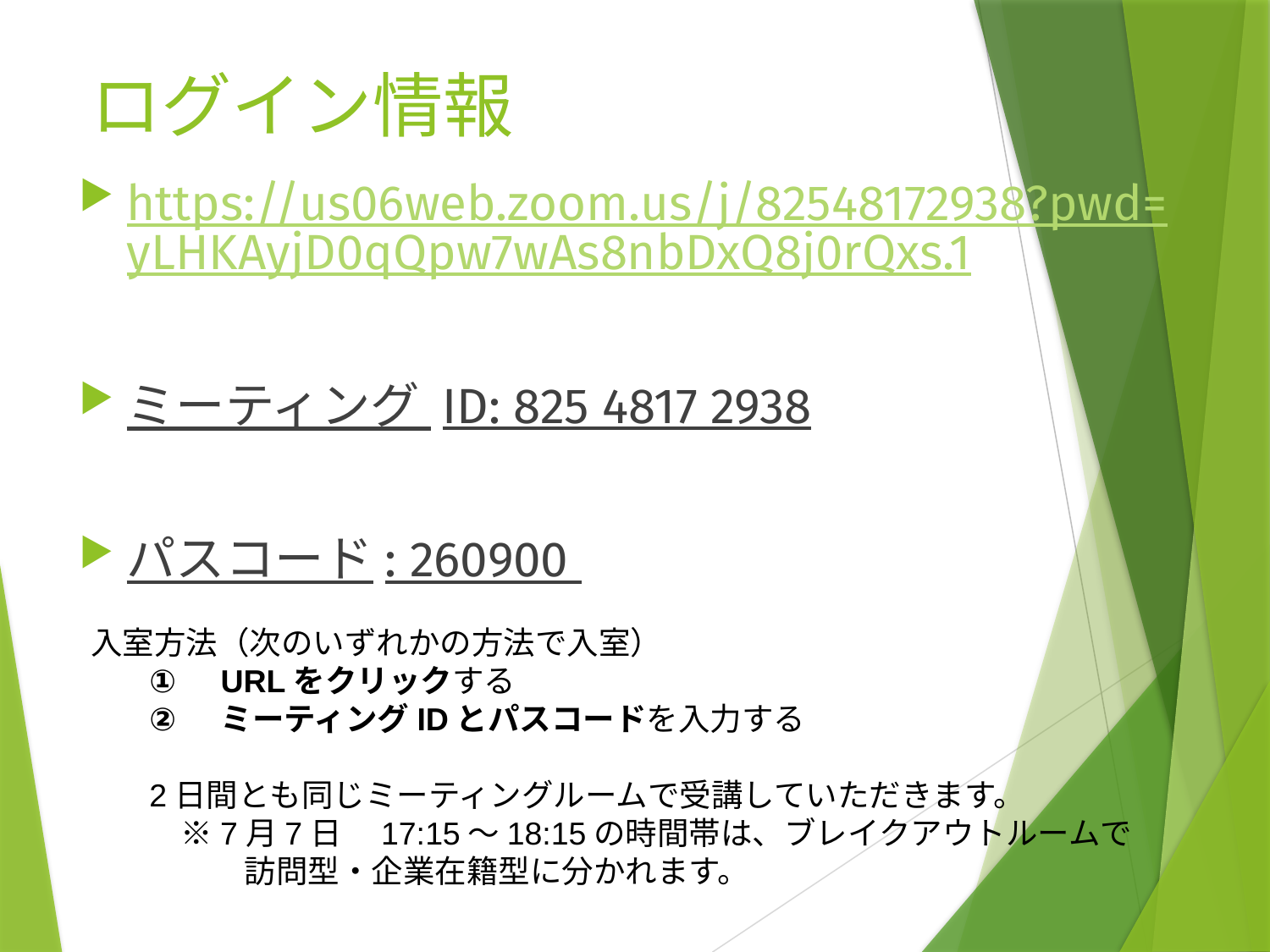

# ログイン情報
https://us06web.zoom.us/j/82548172938?pwd=yLHKAyjD0qQpw7wAs8nbDxQ8j0rQxs.1

ミーティング ID: 825 4817 2938

パスコード: 260900

入室方法（次のいずれかの方法で入室）
URLをクリックする
ミーティングIDとパスコードを入力する

2日間とも同じミーティングルームで受講していただきます。
　※7月7日　17:15～18:15の時間帯は、ブレイクアウトルームで
　　　訪問型・企業在籍型に分かれます。